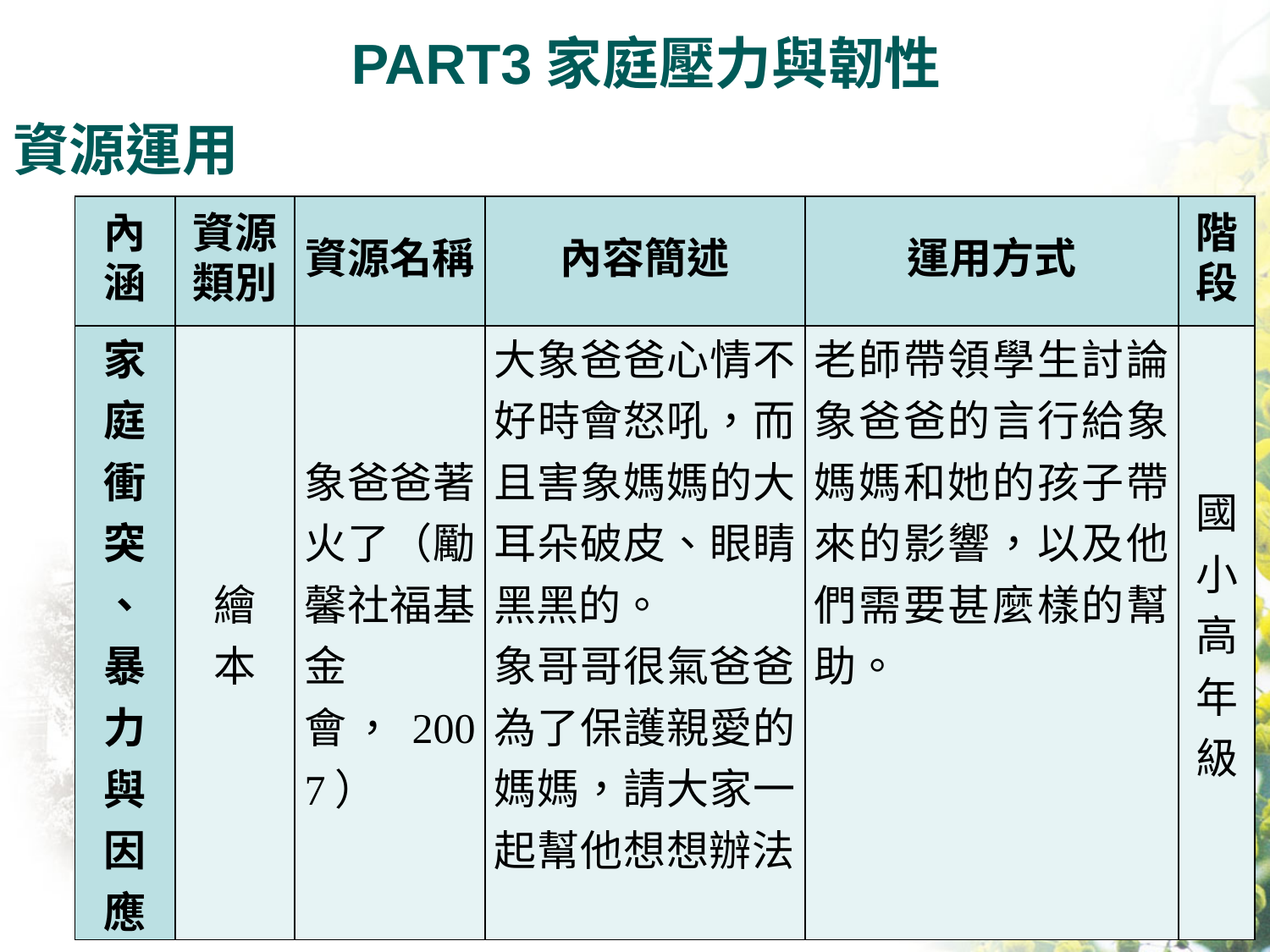

PART3家庭壓力與韌性
資源運用
| 內涵 | 資源類別 | 資源名稱 | 內容簡述 | 運用方式 | 階段 |
| --- | --- | --- | --- | --- | --- |
| 家 庭 衝 突 、 暴 力 與 因 應 | 繪 本 | 象爸爸著火了（勵馨社福基金會，2007） | 大象爸爸心情不好時會怒吼，而且害象媽媽的大耳朵破皮、眼睛黑黑的。 象哥哥很氣爸爸，為了保護親愛的媽媽，請大家一起幫他想想辦法。 | 老師帶領學生討論象爸爸的言行給象媽媽和她的孩子帶來的影響，以及他們需要甚麼樣的幫助。 | 國小高年級 |